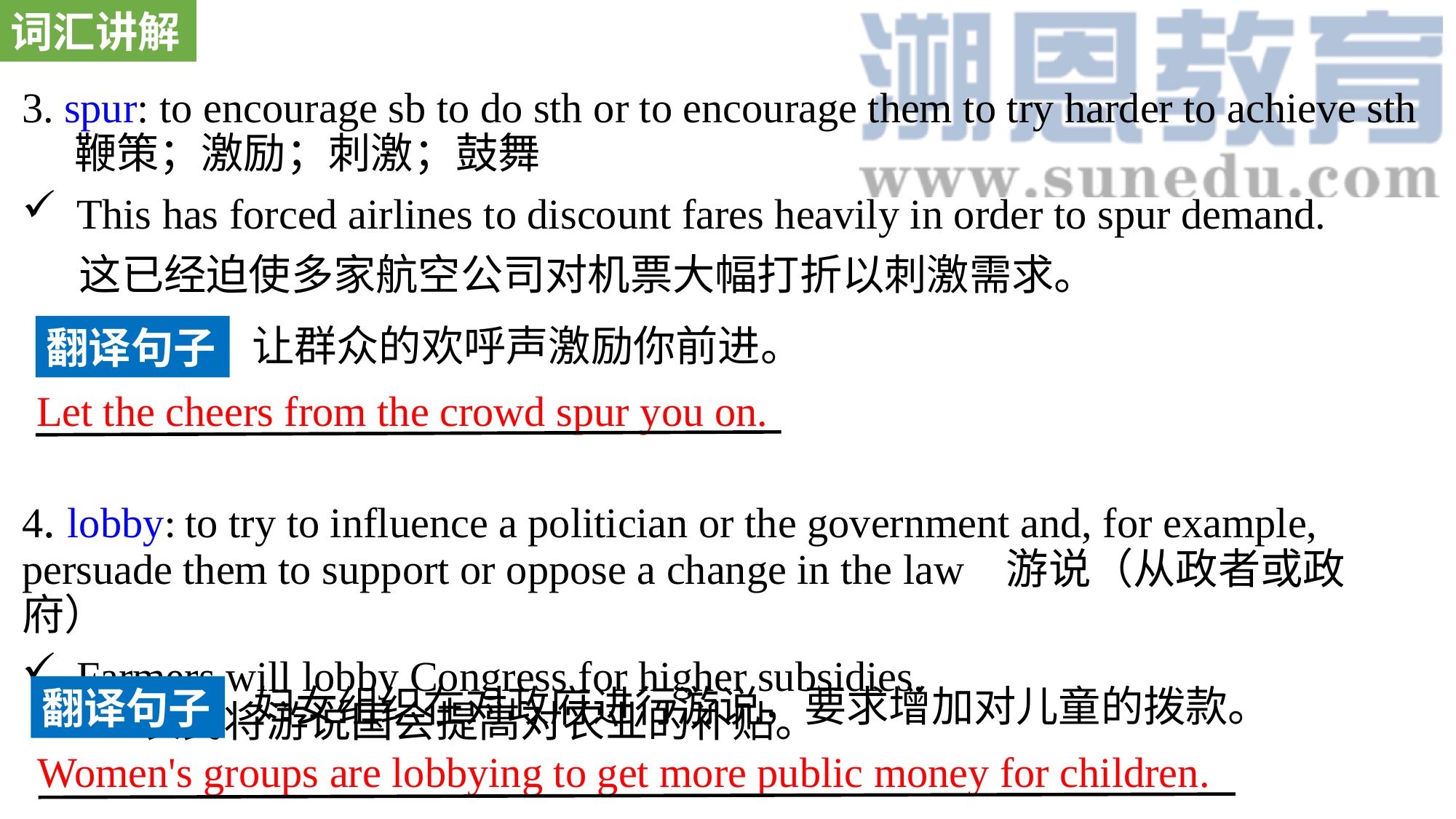

词汇讲解
3. spur: to encourage sb to do sth or to encourage them to try harder to achieve sth     鞭策；激励；刺激；鼓舞
This has forced airlines to discount fares heavily in order to spur demand.
     这已经迫使多家航空公司对机票大幅打折以刺激需求。

4. lobby: to try to influence a politician or the government and, for example, persuade them to support or oppose a change in the law   游说（从政者或政府）
Farmers will lobby Congress for higher subsidies.                                                    农民将游说国会提高对农业的补贴。
让群众的欢呼声激励你前进。
翻译句子
Let the cheers from the crowd spur you on.
妇女组织在对政府进行游说，要求增加对儿童的拨款。
翻译句子
Women's groups are lobbying to get more public money for children.